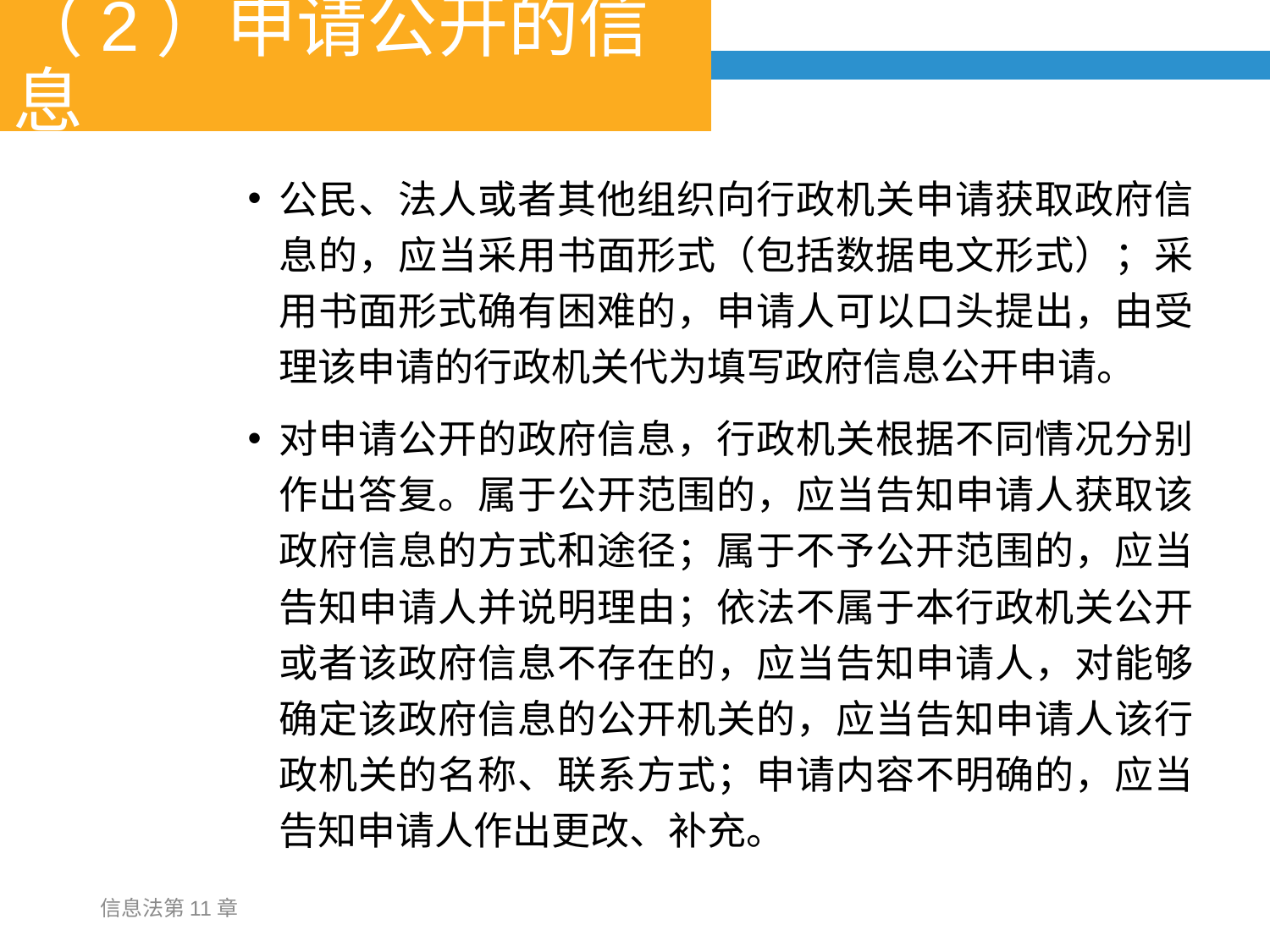

# （2）申请公开的信息
公民、法人或者其他组织向行政机关申请获取政府信息的，应当采用书面形式（包括数据电文形式）；采用书面形式确有困难的，申请人可以口头提出，由受理该申请的行政机关代为填写政府信息公开申请。
对申请公开的政府信息，行政机关根据不同情况分别作出答复。属于公开范围的，应当告知申请人获取该政府信息的方式和途径；属于不予公开范围的，应当告知申请人并说明理由；依法不属于本行政机关公开或者该政府信息不存在的，应当告知申请人，对能够确定该政府信息的公开机关的，应当告知申请人该行政机关的名称、联系方式；申请内容不明确的，应当告知申请人作出更改、补充。
信息法第11章